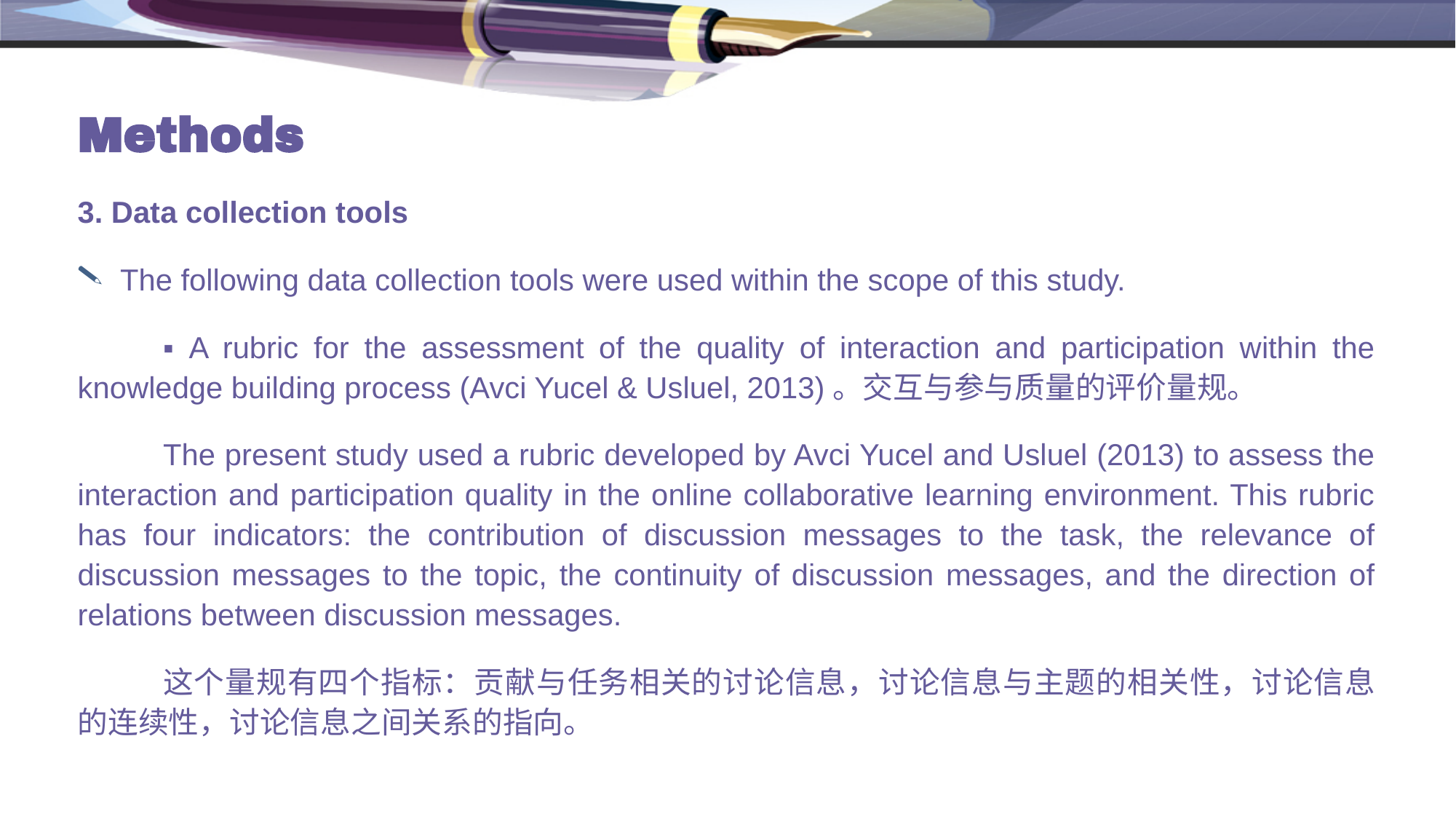

# Methods
3. Data collection tools
The following data collection tools were used within the scope of this study.
▪ A rubric for the assessment of the quality of interaction and participation within the knowledge building process (Avci Yucel & Usluel, 2013)。交互与参与质量的评价量规。
The present study used a rubric developed by Avci Yucel and Usluel (2013) to assess the interaction and participation quality in the online collaborative learning environment. This rubric has four indicators: the contribution of discussion messages to the task, the relevance of discussion messages to the topic, the continuity of discussion messages, and the direction of relations between discussion messages.
这个量规有四个指标：贡献与任务相关的讨论信息，讨论信息与主题的相关性，讨论信息的连续性，讨论信息之间关系的指向。